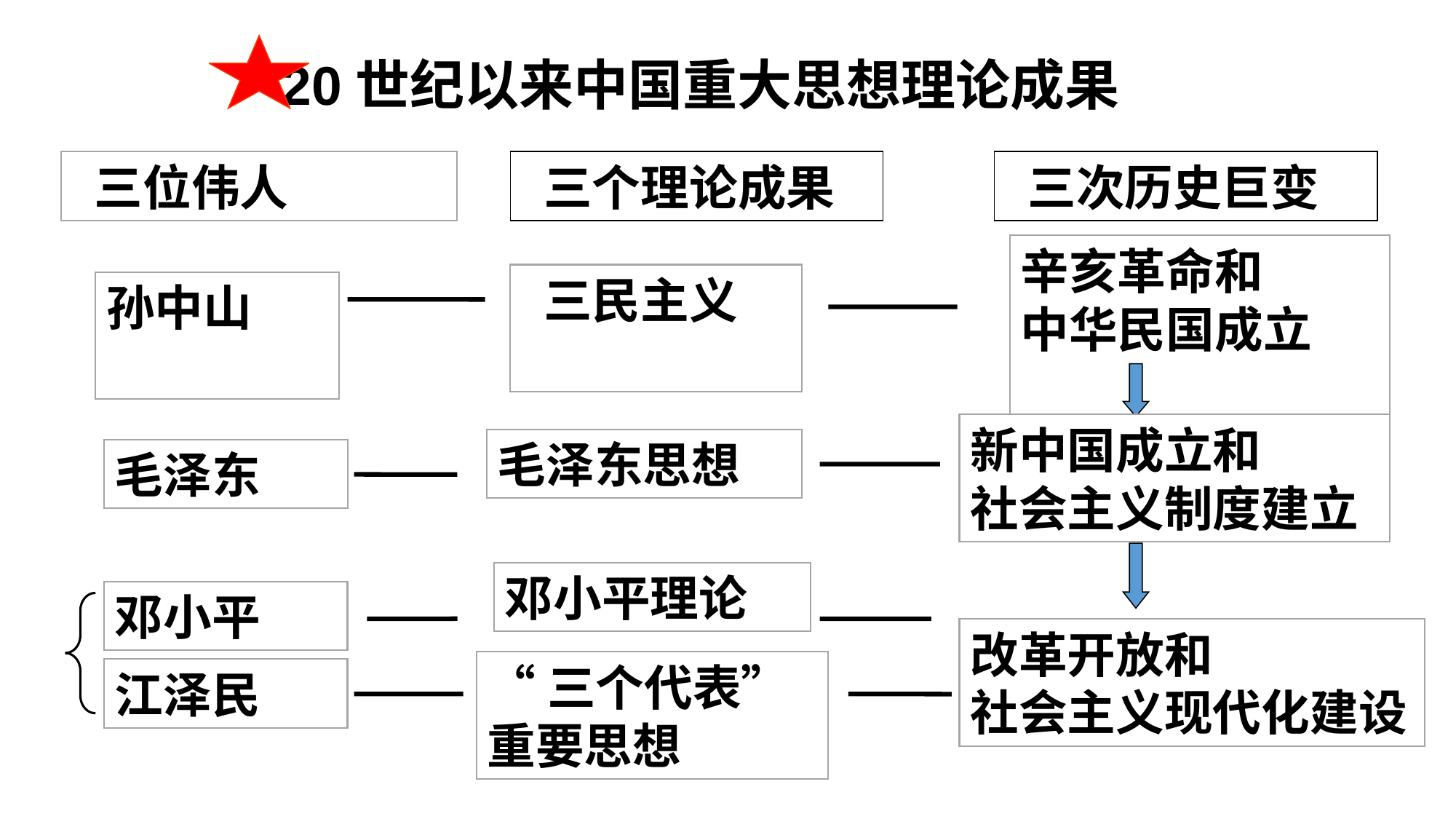

20世纪以来中国重大思想理论成果
 三位伟人
 三个理论成果
 三次历史巨变
辛亥革命和
中华民国成立
 三民主义
孙中山

新中国成立和
社会主义制度建立
毛泽东思想
毛泽东

邓小平理论
邓小平

改革开放和
社会主义现代化建设
“三个代表”重要思想
江泽民